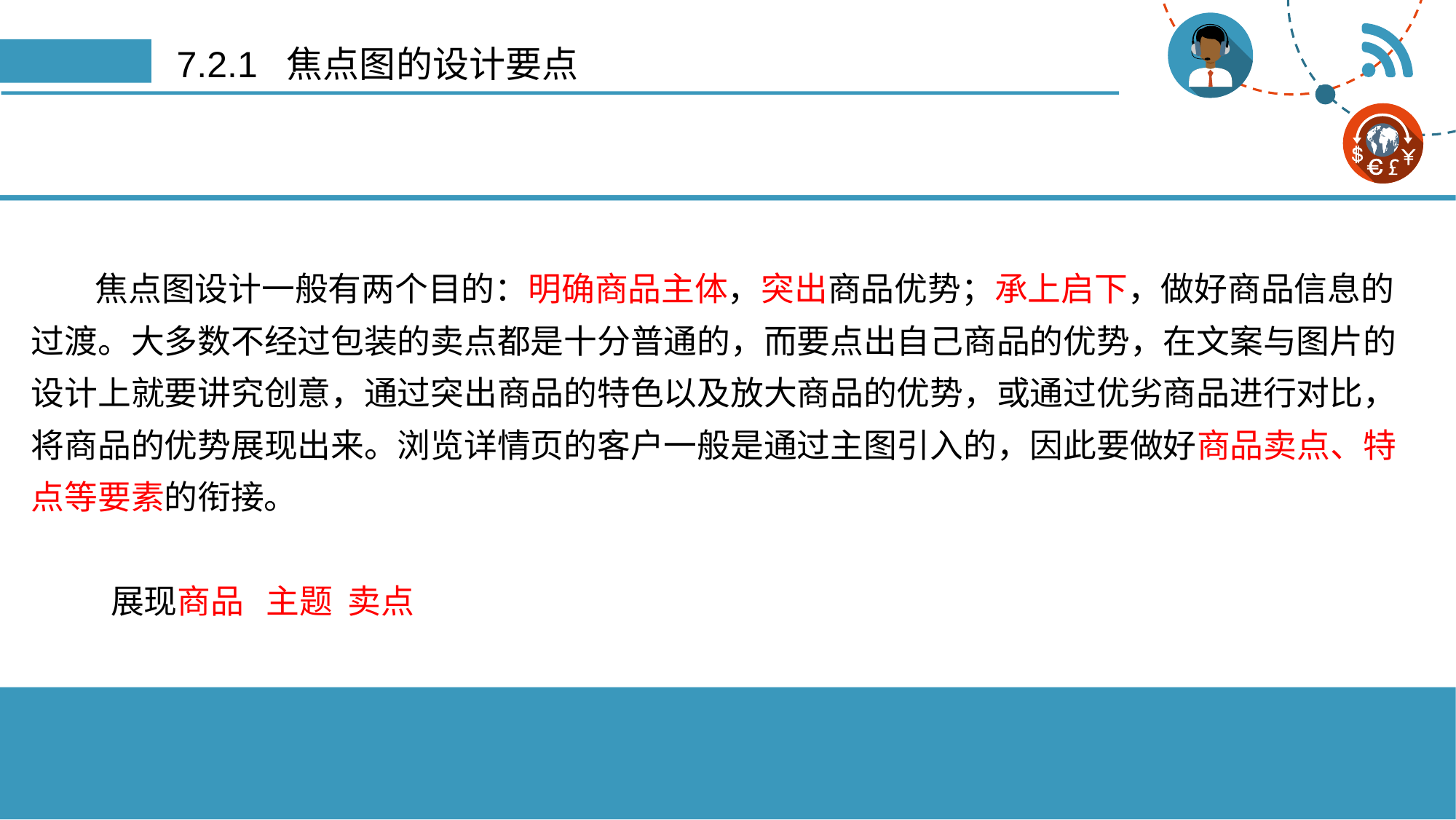

# 7.2.1  焦点图的设计要点

焦点图设计一般有两个目的：明确商品主体，突出商品优势；承上启下，做好商品信息的过渡。大多数不经过包装的卖点都是十分普通的，而要点出自己商品的优势，在文案与图片的设计上就要讲究创意，通过突出商品的特色以及放大商品的优势，或通过优劣商品进行对比，将商品的优势展现出来。浏览详情页的客户一般是通过主图引入的，因此要做好商品卖点、特点等要素的衔接。

 展现商品   主题  卖点